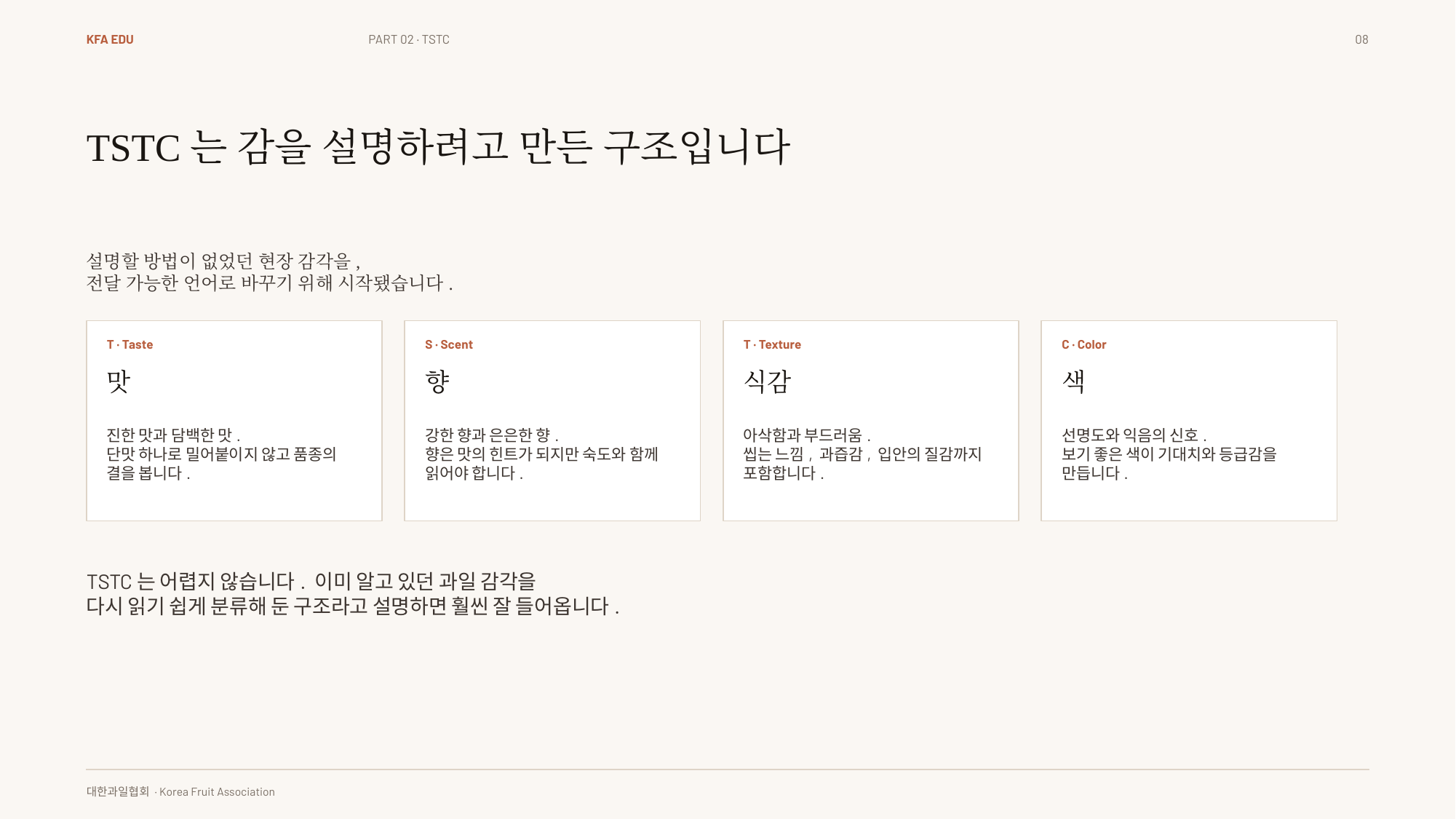

KFA EDU
PART 02 · TSTC
08
TSTC는 감을 설명하려고 만든 구조입니다
설명할 방법이 없었던 현장 감각을,
전달 가능한 언어로 바꾸기 위해 시작됐습니다.

T · Taste
S · Scent
T · Texture
C · Color
맛
향
식감
색
진한 맛과 담백한 맛.
단맛 하나로 밀어붙이지 않고 품종의 결을 봅니다.
강한 향과 은은한 향.
향은 맛의 힌트가 되지만 숙도와 함께 읽어야 합니다.
아삭함과 부드러움.
씹는 느낌, 과즙감, 입안의 질감까지 포함합니다.
선명도와 익음의 신호.
보기 좋은 색이 기대치와 등급감을 만듭니다.
TSTC는 어렵지 않습니다. 이미 알고 있던 과일 감각을
다시 읽기 쉽게 분류해 둔 구조라고 설명하면 훨씬 잘 들어옵니다.

대한과일협회 · Korea Fruit Association